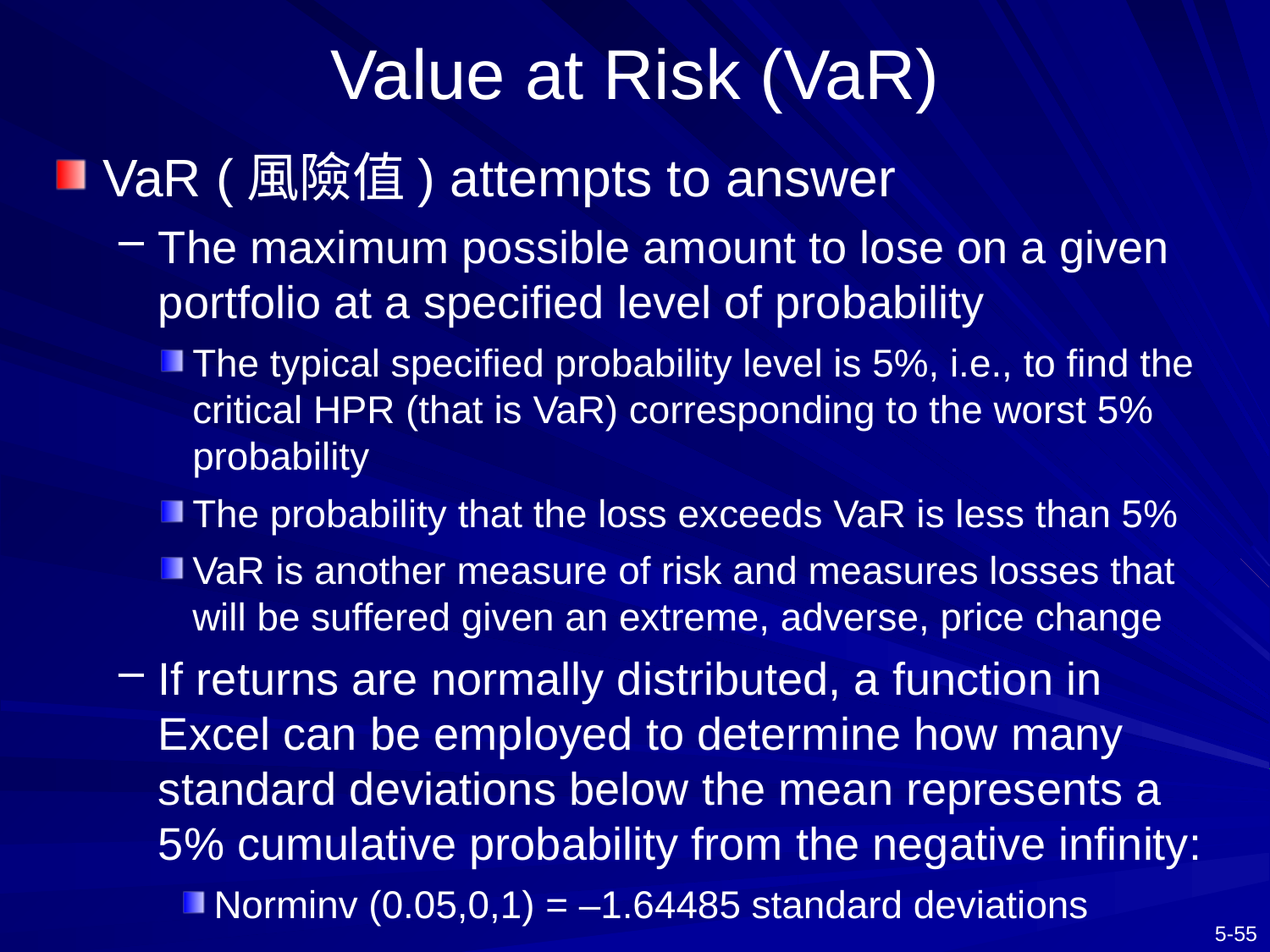

# Value at Risk (VaR)
VaR (風險值) attempts to answer
The maximum possible amount to lose on a given portfolio at a specified level of probability
The typical specified probability level is 5%, i.e., to find the critical HPR (that is VaR) corresponding to the worst 5% probability
The probability that the loss exceeds VaR is less than 5%
VaR is another measure of risk and measures losses that will be suffered given an extreme, adverse, price change
If returns are normally distributed, a function in Excel can be employed to determine how many standard deviations below the mean represents a 5% cumulative probability from the negative infinity:
Norminv (0.05,0,1) = –1.64485 standard deviations